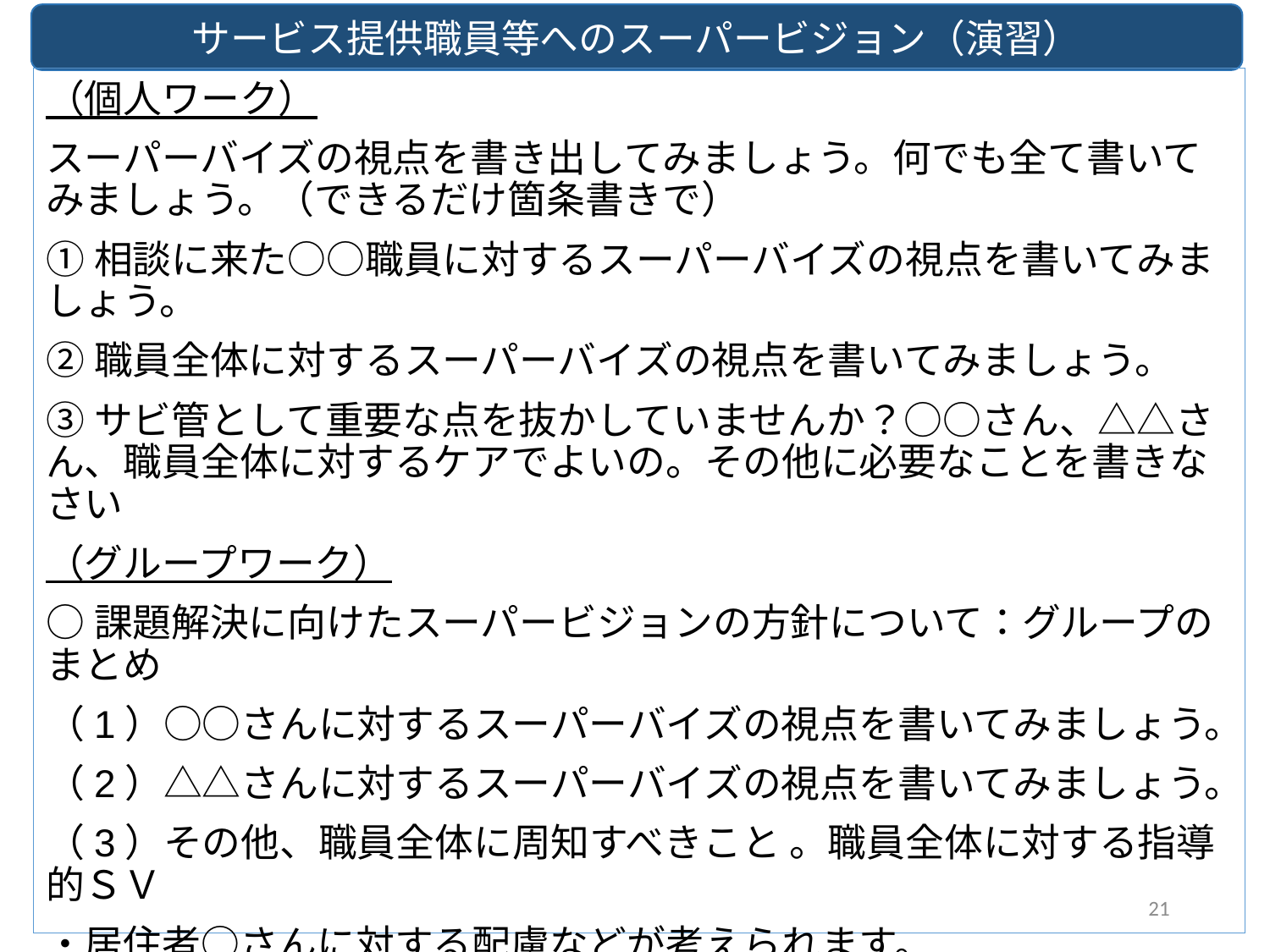

サービス提供職員等へのスーパービジョン（演習）
（個人ワーク）
スーパーバイズの視点を書き出してみましょう。何でも全て書いてみましょう。（できるだけ箇条書きで）
①相談に来た○○職員に対するスーパーバイズの視点を書いてみましょう。
②職員全体に対するスーパーバイズの視点を書いてみましょう。
③サビ管として重要な点を抜かしていませんか？○○さん、△△さん、職員全体に対するケアでよいの。その他に必要なことを書きなさい
（グループワーク）
○課題解決に向けたスーパービジョンの方針について：グループのまとめ
（1）○○さんに対するスーパーバイズの視点を書いてみましょう。
（2）△△さんに対するスーパーバイズの視点を書いてみましょう。
（3）その他、職員全体に周知すべきこと 。職員全体に対する指導的ＳＶ
・居住者○さんに対する配慮などが考えられます。

21